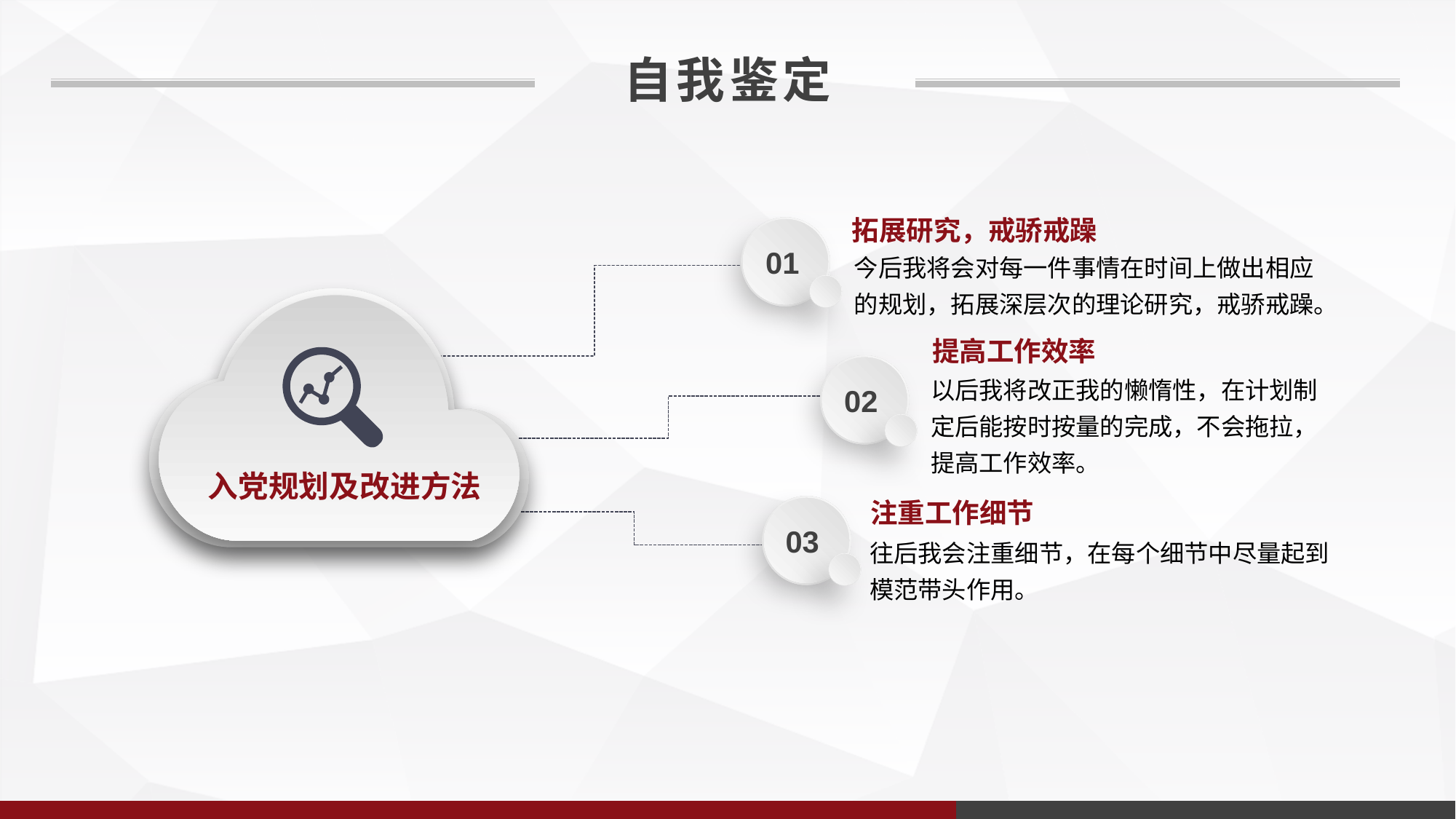

自我鉴定
拓展研究，戒骄戒躁

01
今后我将会对每一件事情在时间上做出相应的规划，拓展深层次的理论研究，戒骄戒躁。

提高工作效率

02
以后我将改正我的懒惰性，在计划制定后能按时按量的完成，不会拖拉，提高工作效率。

入党规划及改进方法
注重工作细节

03
往后我会注重细节，在每个细节中尽量起到模范带头作用。